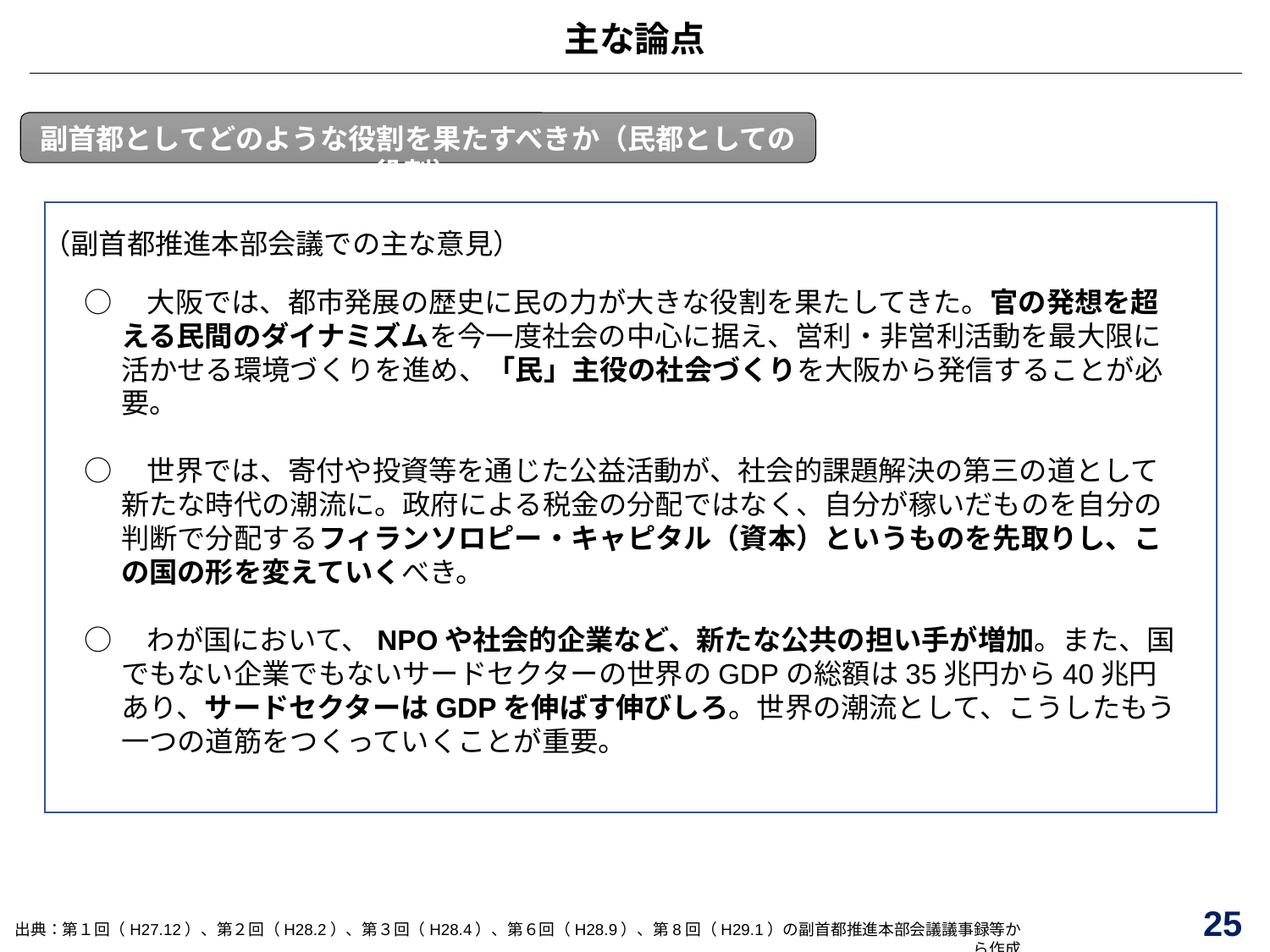

主な論点
副首都としてどのような役割を果たすべきか（民都としての役割）

（副首都推進本部会議での主な意見）
○　大阪では、都市発展の歴史に民の力が大きな役割を果たしてきた。官の発想を超える民間のダイナミズムを今一度社会の中心に据え、営利・非営利活動を最大限に活かせる環境づくりを進め、「民」主役の社会づくりを大阪から発信することが必要。

○　世界では、寄付や投資等を通じた公益活動が、社会的課題解決の第三の道として新たな時代の潮流に。政府による税金の分配ではなく、自分が稼いだものを自分の判断で分配するフィランソロピー・キャピタル（資本）というものを先取りし、この国の形を変えていくべき。

○　わが国において、NPOや社会的企業など、新たな公共の担い手が増加。また、国でもない企業でもないサードセクターの世界のGDPの総額は35兆円から40兆円あり、サードセクターはGDPを伸ばす伸びしろ。世界の潮流として、こうしたもう一つの道筋をつくっていくことが重要。
25
出典：第１回（H27.12）、第２回（H28.2）、第３回（H28.4）、第６回（H28.9）、第8回（H29.1）の副首都推進本部会議議事録等から作成